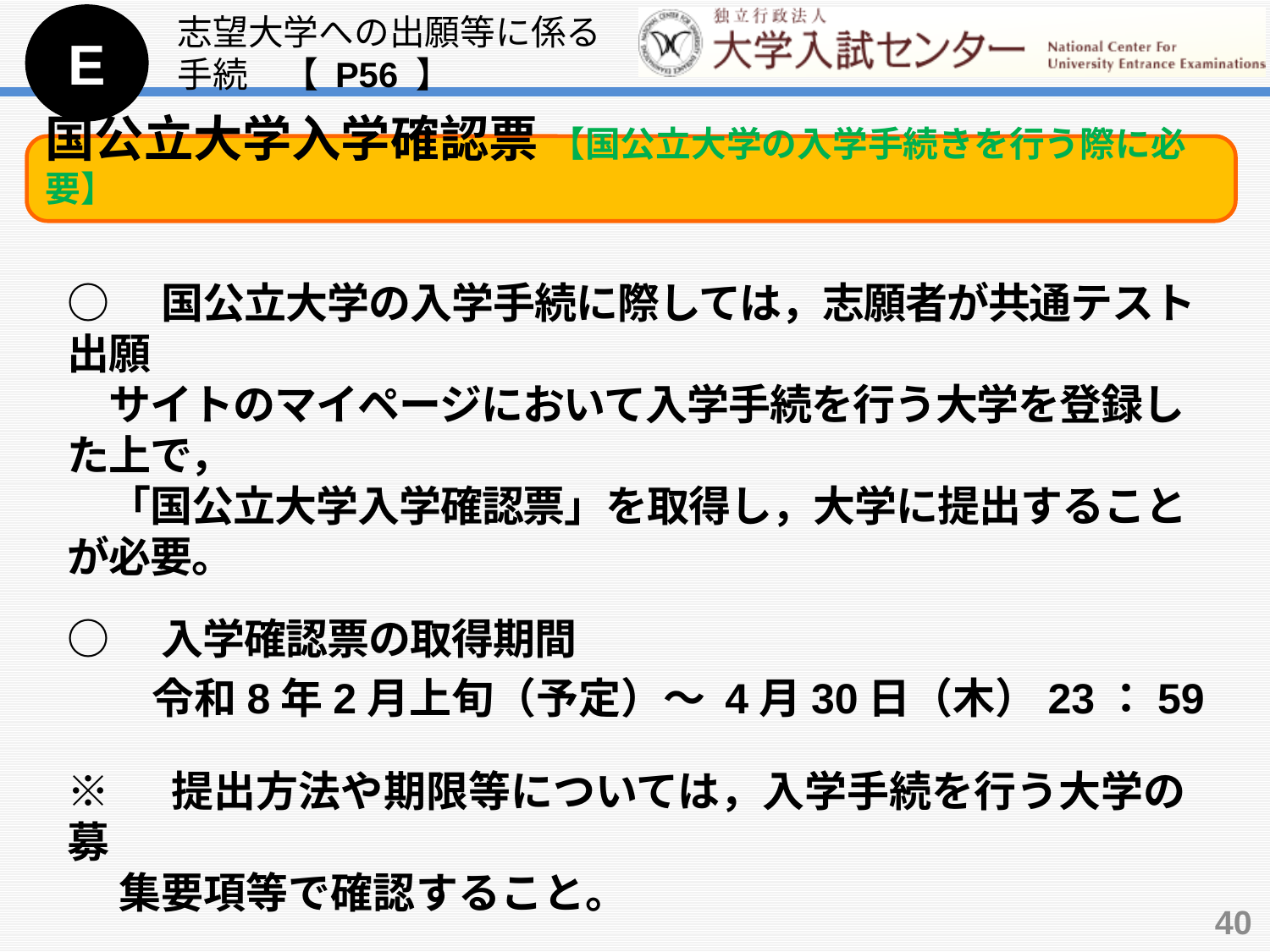

E
志望大学への出願等に係る
手続　【 P56 】
国公立大学入学確認票 【国公立大学の入学手続きを行う際に必要】
○　国公立大学の入学手続に際しては，志願者が共通テスト出願
　サイトのマイページにおいて入学手続を行う大学を登録した上で，
　「国公立大学入学確認票」を取得し，大学に提出することが必要。
○　入学確認票の取得期間
　　令和8年2月上旬（予定）～ 4月30日（木）23：59
※ 　提出方法や期限等については，入学手続を行う大学の募
　 集要項等で確認すること。
40